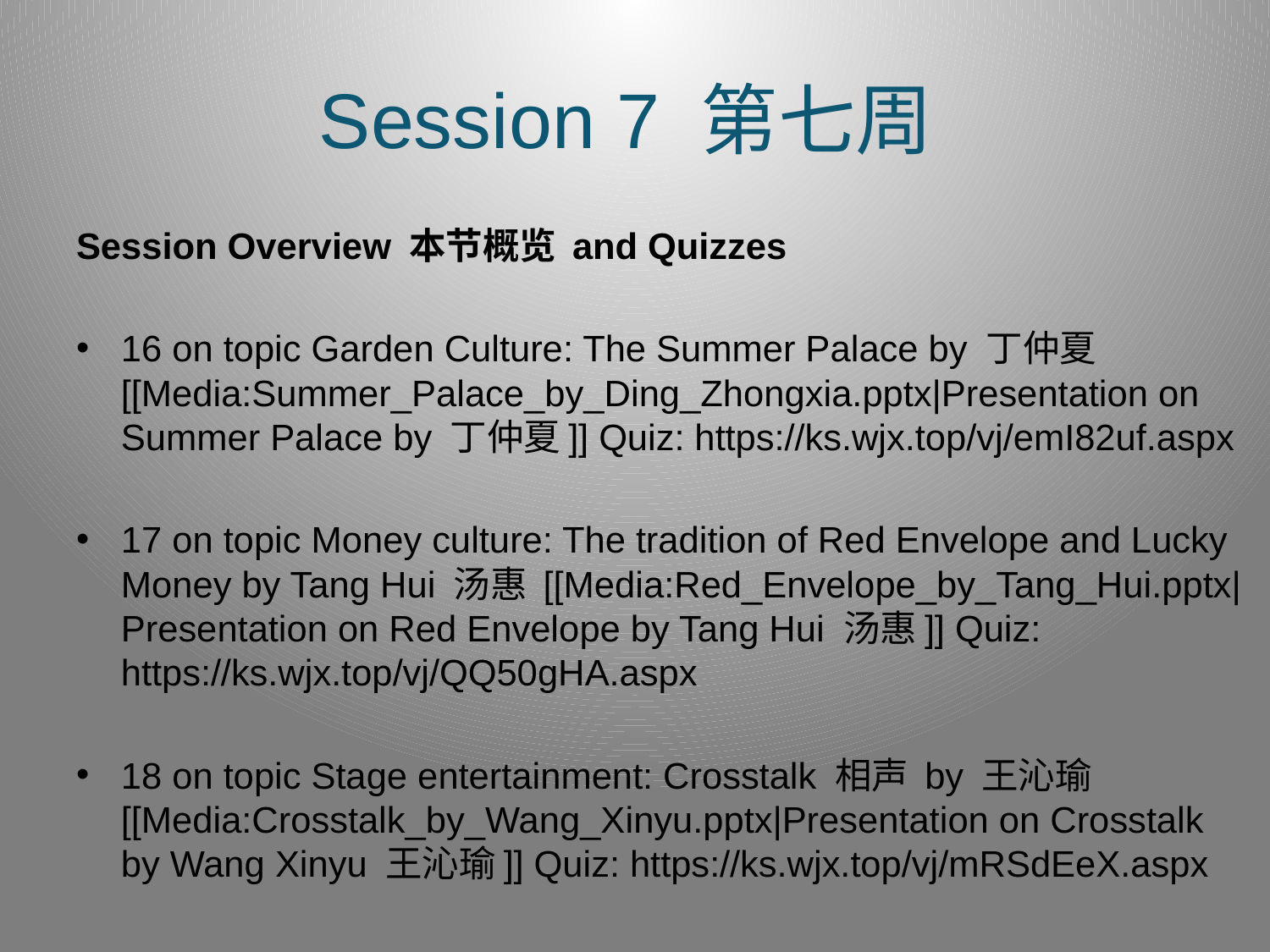

# Session 7 第七周
Session Overview 本节概览 and Quizzes

16 on topic Garden Culture: The Summer Palace by 丁仲夏  [[Media:Summer_Palace_by_Ding_Zhongxia.pptx|Presentation on Summer Palace by 丁仲夏]] Quiz: https://ks.wjx.top/vj/emI82uf.aspx

17 on topic Money culture: The tradition of Red Envelope and Lucky Money by Tang Hui 汤惠 [[Media:Red_Envelope_by_Tang_Hui.pptx|Presentation on Red Envelope by Tang Hui 汤惠]] Quiz: https://ks.wjx.top/vj/QQ50gHA.aspx

18 on topic Stage entertainment: Crosstalk 相声 by 王沁瑜 [[Media:Crosstalk_by_Wang_Xinyu.pptx|Presentation on Crosstalk by Wang Xinyu 王沁瑜]] Quiz: https://ks.wjx.top/vj/mRSdEeX.aspx